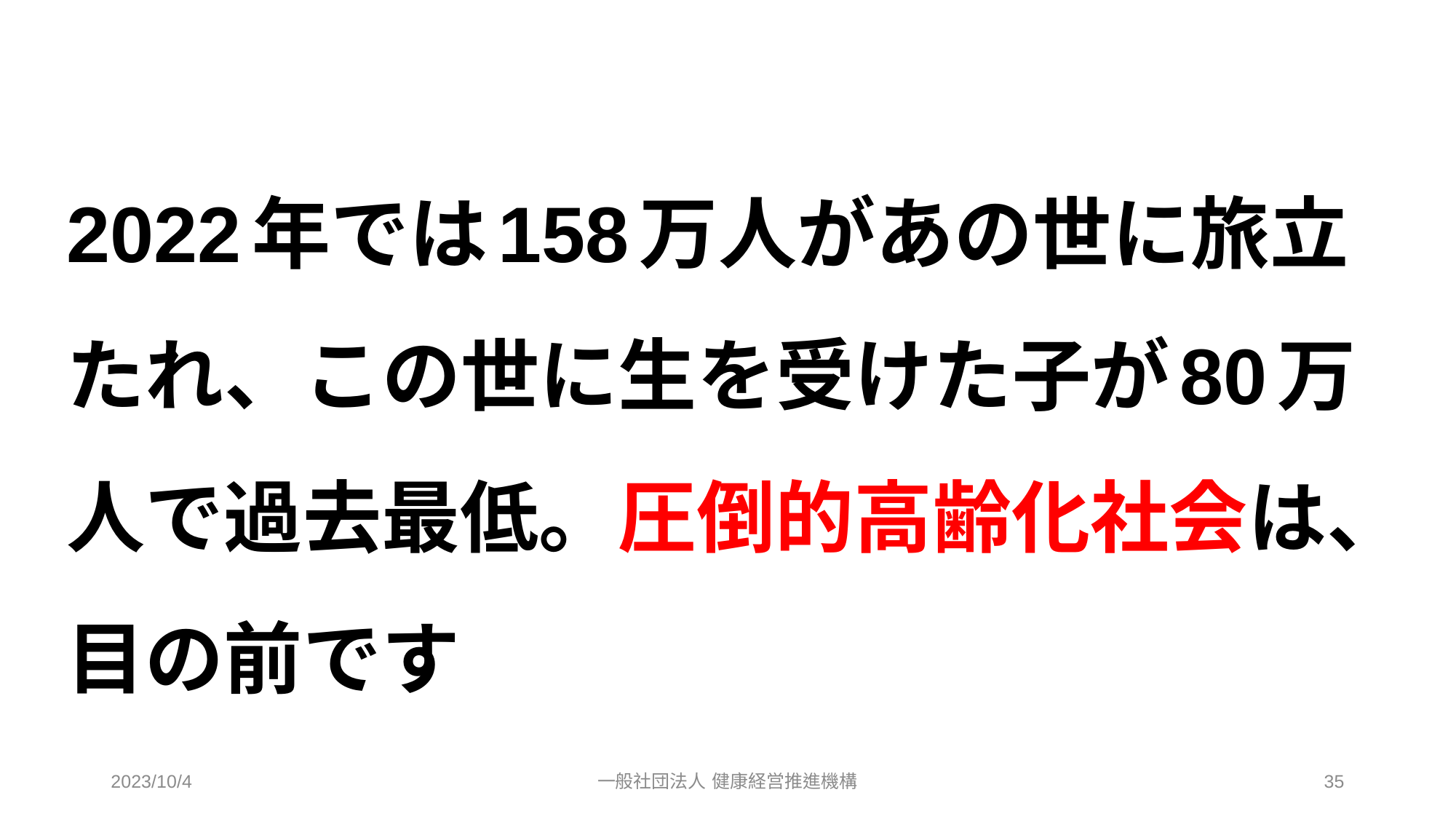

#
2022年では158万人があの世に旅立たれ、この世に生を受けた子が80万人で過去最低。圧倒的高齢化社会は、目の前です
2023/10/4
一般社団法人 健康経営推進機構
35